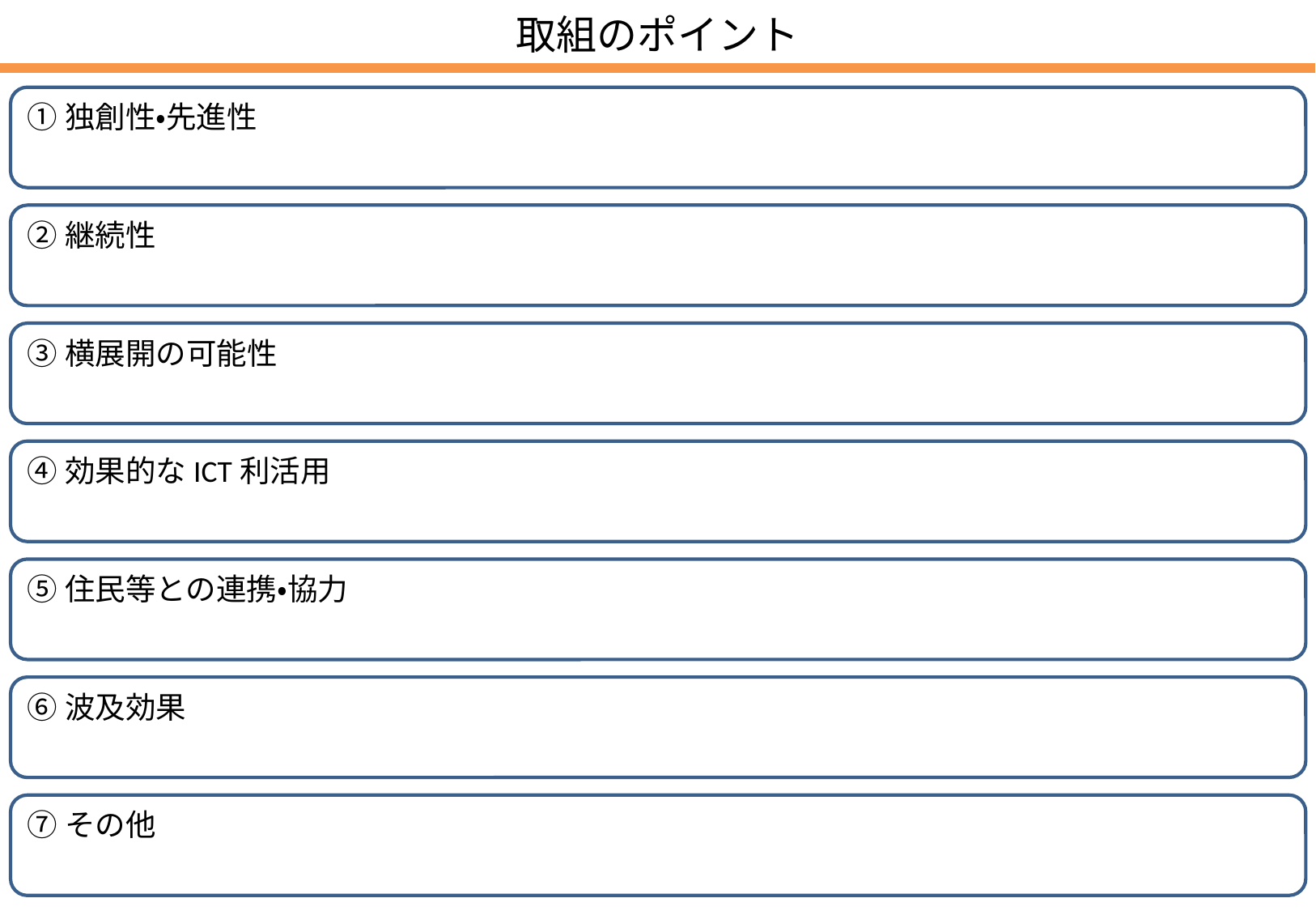

# 取組のポイント
①独創性・先進性
②継続性
③横展開の可能性
④効果的なICT利活用
⑤住民等との連携・協力
⑥波及効果
⑦その他